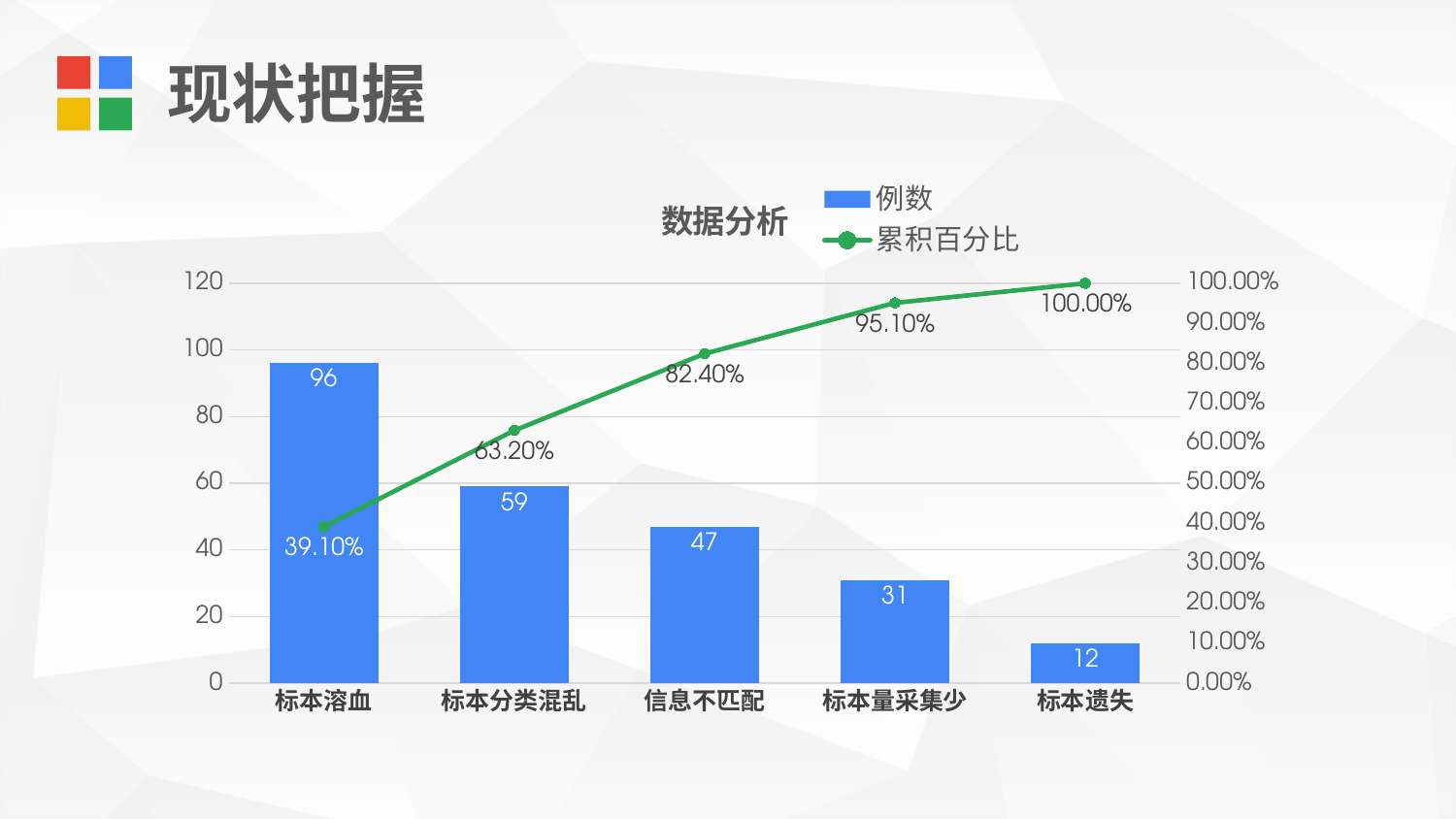

现状把握

### Chart: 数据分析

| Category | 例数 | 累积百分比 |
|---|---|---|
| 标本溶血 | 96.0 | 0.391 |
| 标本分类混乱 | 59.0 | 0.632 |
| 信息不匹配 | 47.0 | 0.824 |
| 标本量采集少 | 31.0 | 0.951 |
| 标本遗失 | 12.0 | 1.0 |